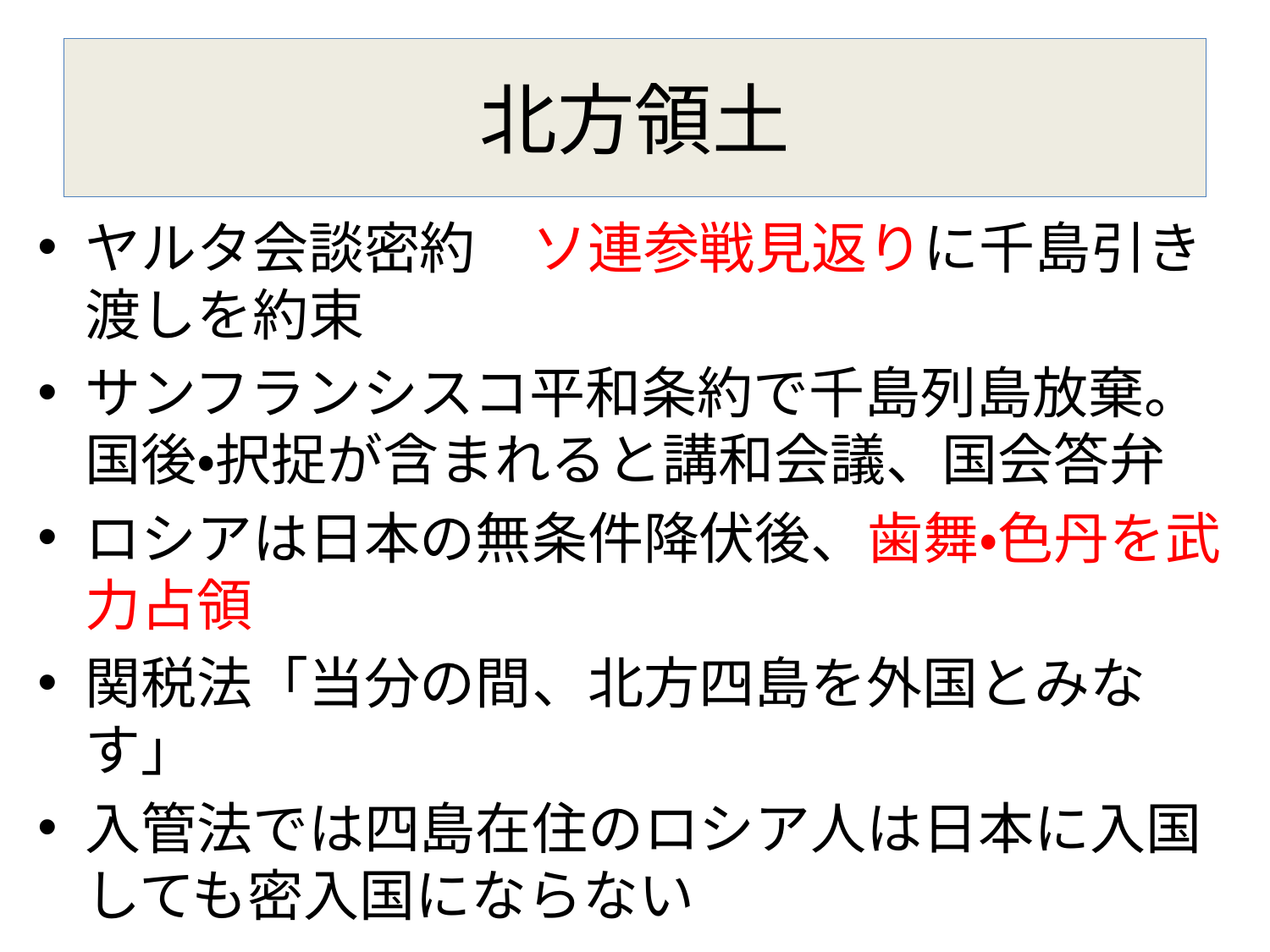

# 北方領土
ヤルタ会談密約　ソ連参戦見返りに千島引き渡しを約束
サンフランシスコ平和条約で千島列島放棄。国後・択捉が含まれると講和会議、国会答弁
ロシアは日本の無条件降伏後、歯舞・色丹を武力占領
関税法「当分の間、北方四島を外国とみなす」
入管法では四島在住のロシア人は日本に入国しても密入国にならない